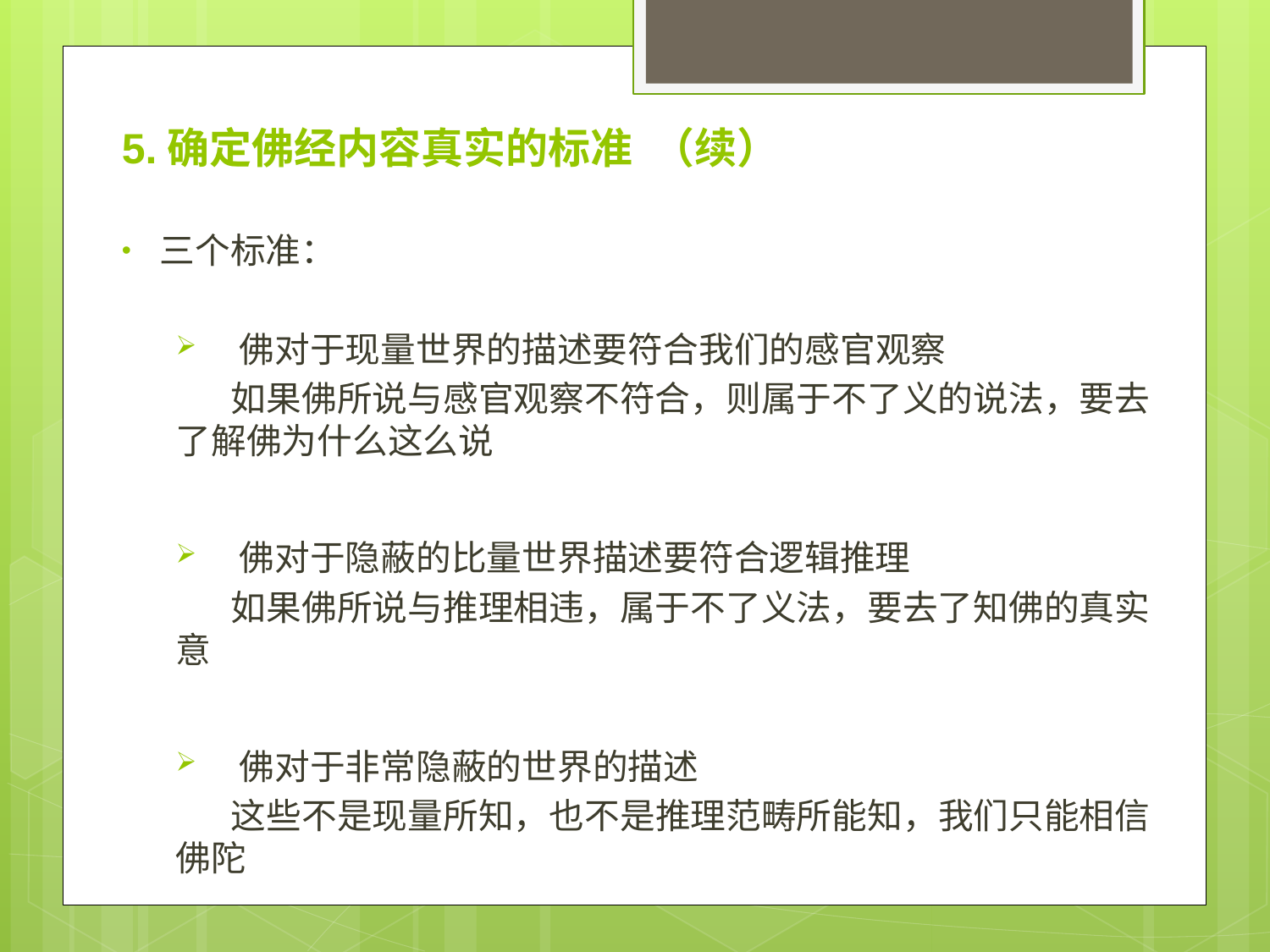

5.确定佛经内容真实的标准  （续）

三个标准：

佛对于现量世界的描述要符合我们的感官观察
      如果佛所说与感官观察不符合，则属于不了义的说法，要去了解佛为什么这么说

佛对于隐蔽的比量世界描述要符合逻辑推理
      如果佛所说与推理相违，属于不了义法，要去了知佛的真实意

佛对于非常隐蔽的世界的描述
      这些不是现量所知，也不是推理范畴所能知，我们只能相信佛陀